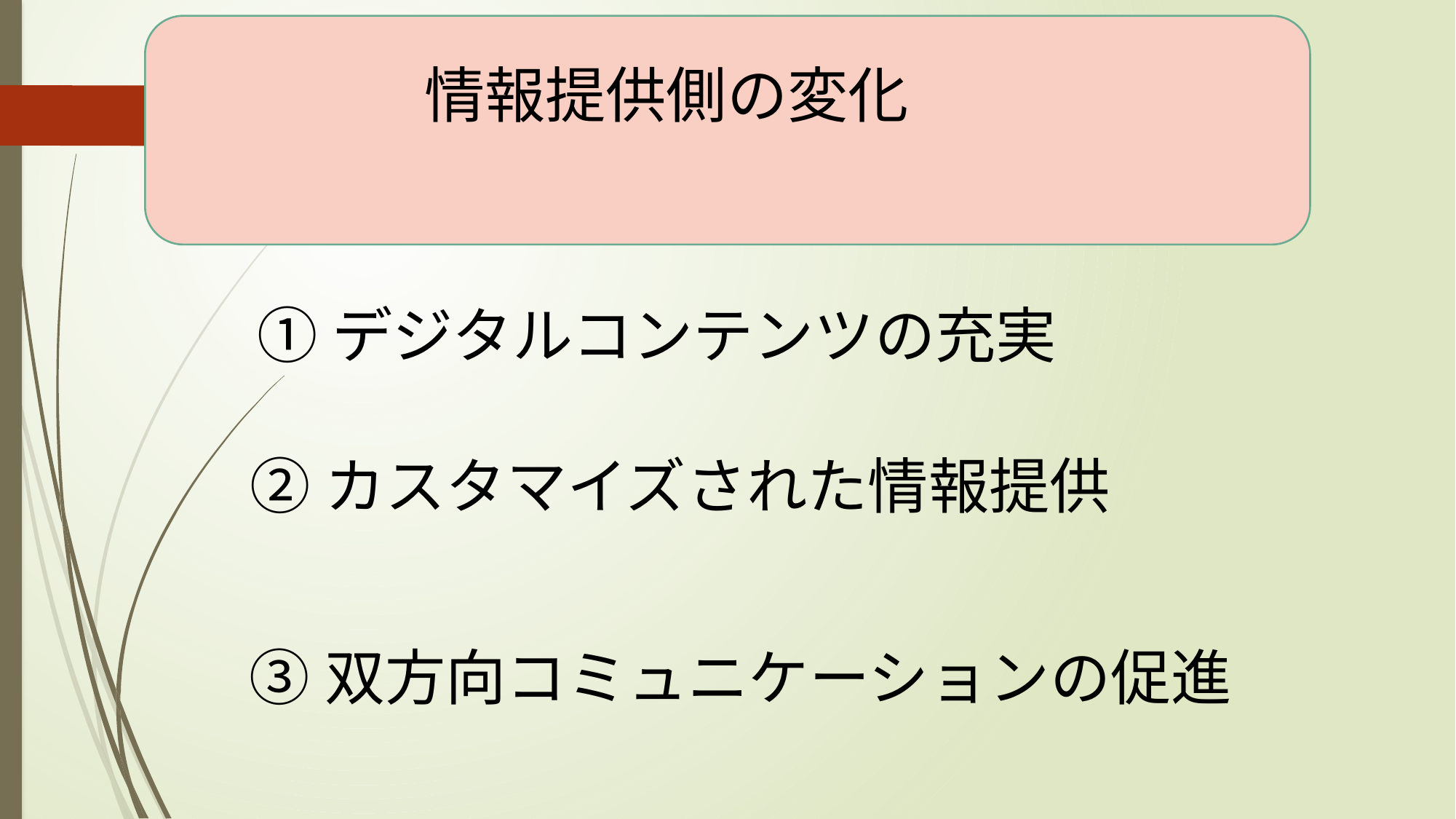

情報提供側の変化
①デジタルコンテンツの充実
②カスタマイズされた情報提供
③双方向コミュニケーションの促進